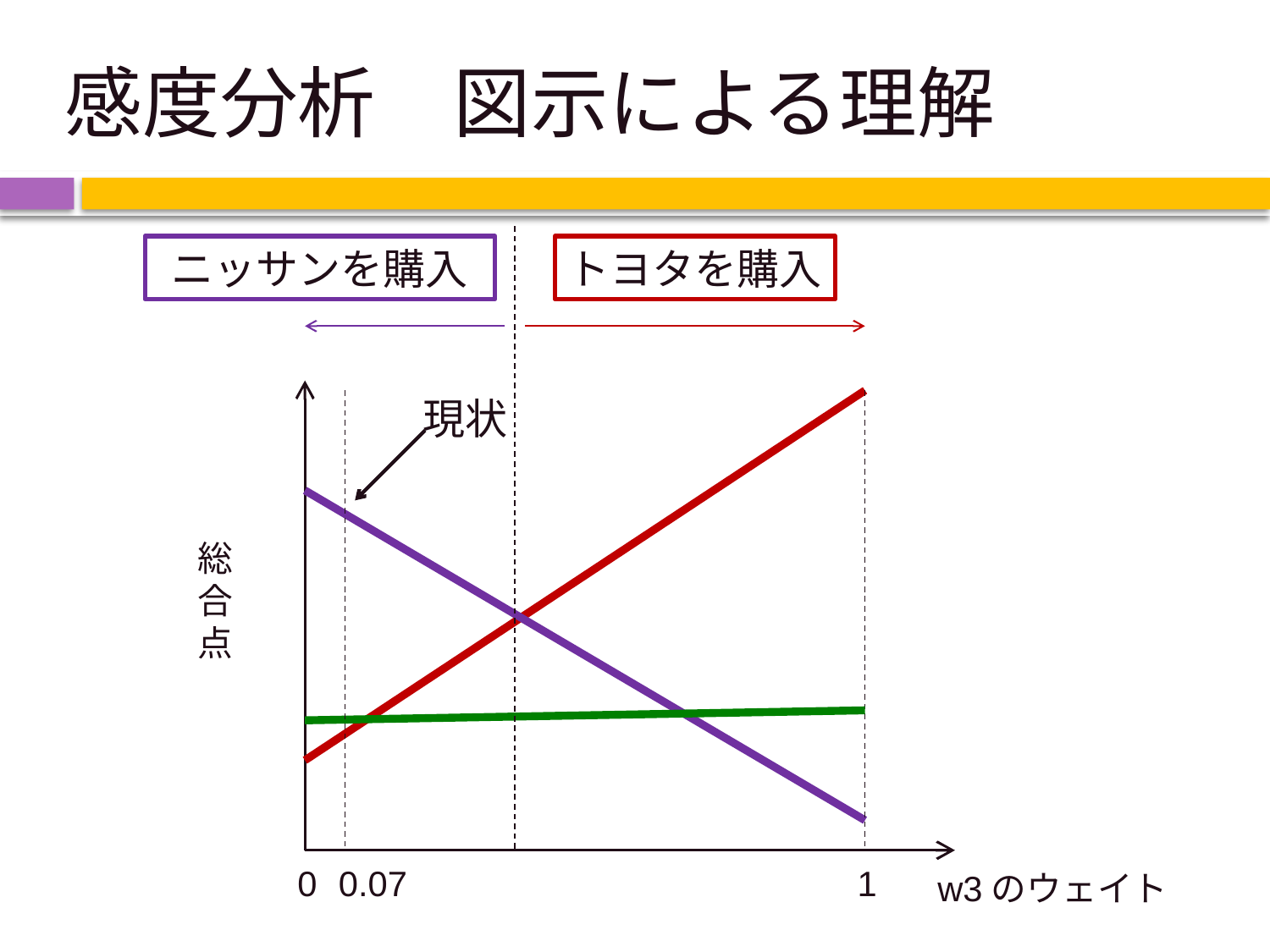

# 感度分析　図示による理解
ニッサンを購入
トヨタを購入
現状
総合点
0
0.07
1
w3のウェイト